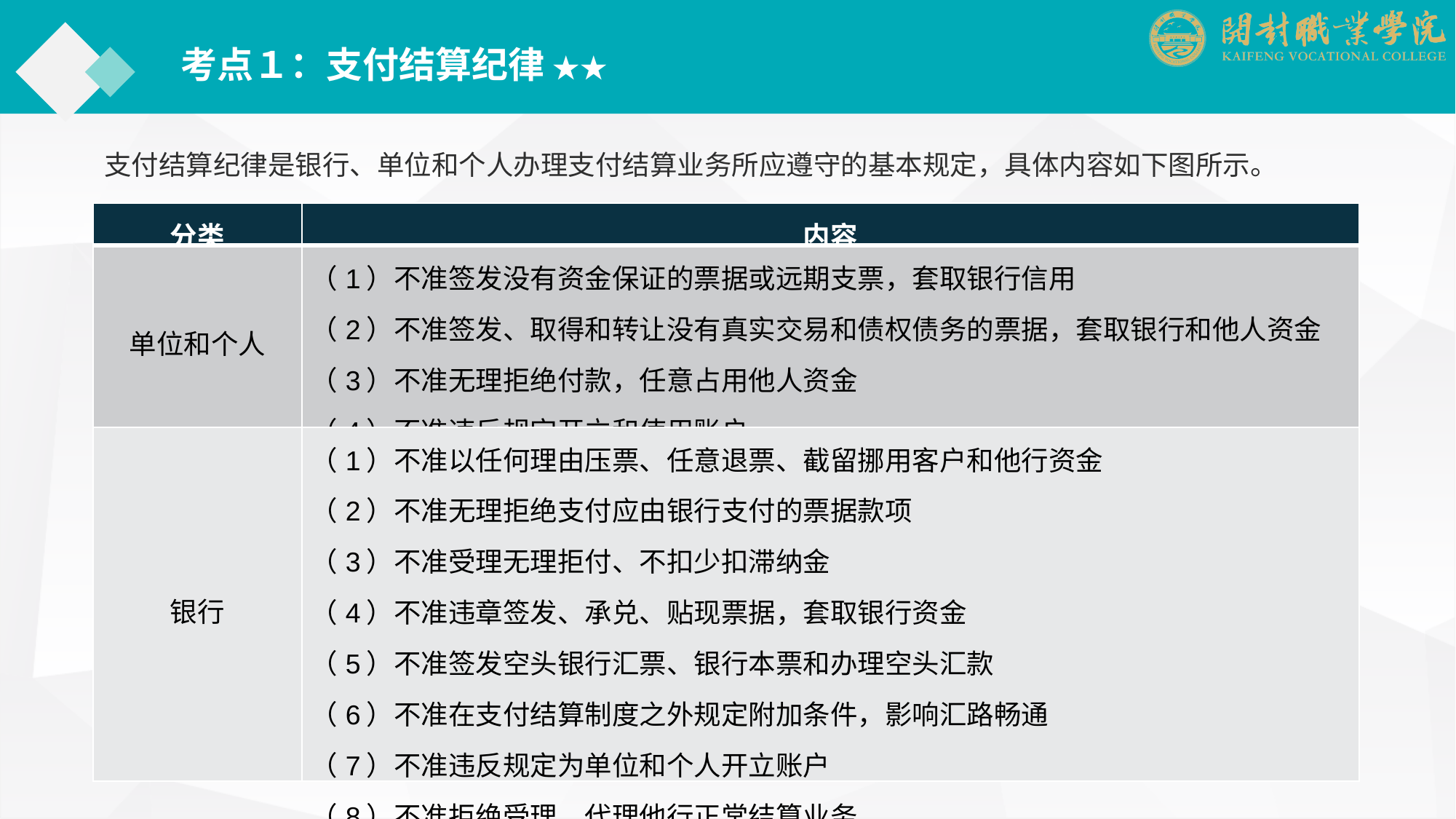

考点１：支付结算纪律 ★★
支付结算纪律是银行、单位和个人办理支付结算业务所应遵守的基本规定，具体内容如下图所示。
| 分类 | 内容 |
| --- | --- |
| 单位和个人 | （1）不准签发没有资金保证的票据或远期支票，套取银行信用 （2）不准签发、取得和转让没有真实交易和债权债务的票据，套取银行和他人资金 （3）不准无理拒绝付款，任意占用他人资金 （4）不准违反规定开立和使用账户 |
| 银行 | （1）不准以任何理由压票、任意退票、截留挪用客户和他行资金 （2）不准无理拒绝支付应由银行支付的票据款项 （3）不准受理无理拒付、不扣少扣滞纳金 （4）不准违章签发、承兑、贴现票据，套取银行资金 （5）不准签发空头银行汇票、银行本票和办理空头汇款 （6）不准在支付结算制度之外规定附加条件，影响汇路畅通 （7）不准违反规定为单位和个人开立账户 （8）不准拒绝受理、代理他行正常结算业务 |